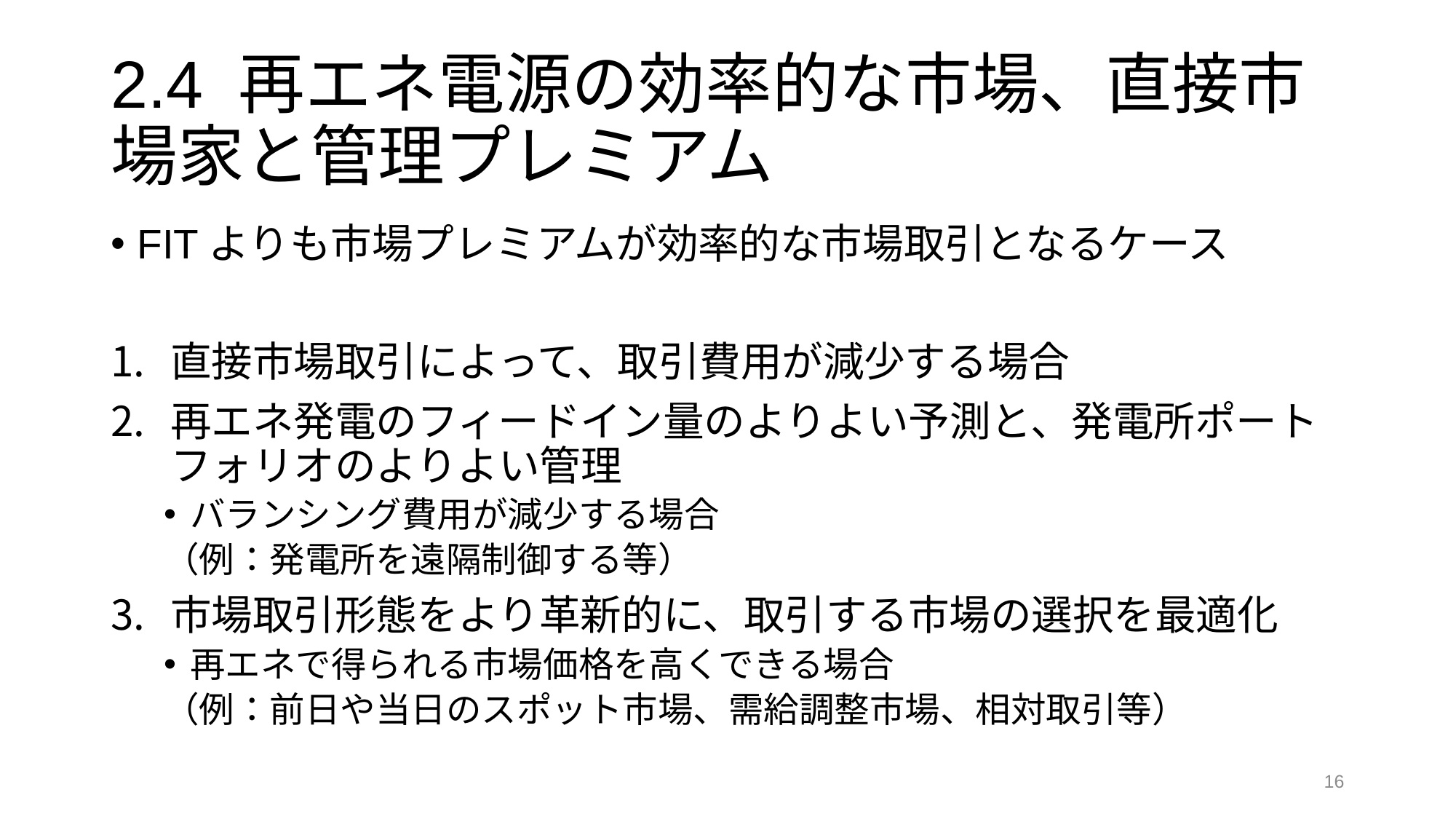

# 2.4 再エネ電源の効率的な市場、直接市場家と管理プレミアム
FITよりも市場プレミアムが効率的な市場取引となるケース

直接市場取引によって、取引費用が減少する場合
再エネ発電のフィードイン量のよりよい予測と、発電所ポートフォリオのよりよい管理
バランシング費用が減少する場合
（例：発電所を遠隔制御する等）
市場取引形態をより革新的に、取引する市場の選択を最適化
再エネで得られる市場価格を高くできる場合
（例：前日や当日のスポット市場、需給調整市場、相対取引等）

16